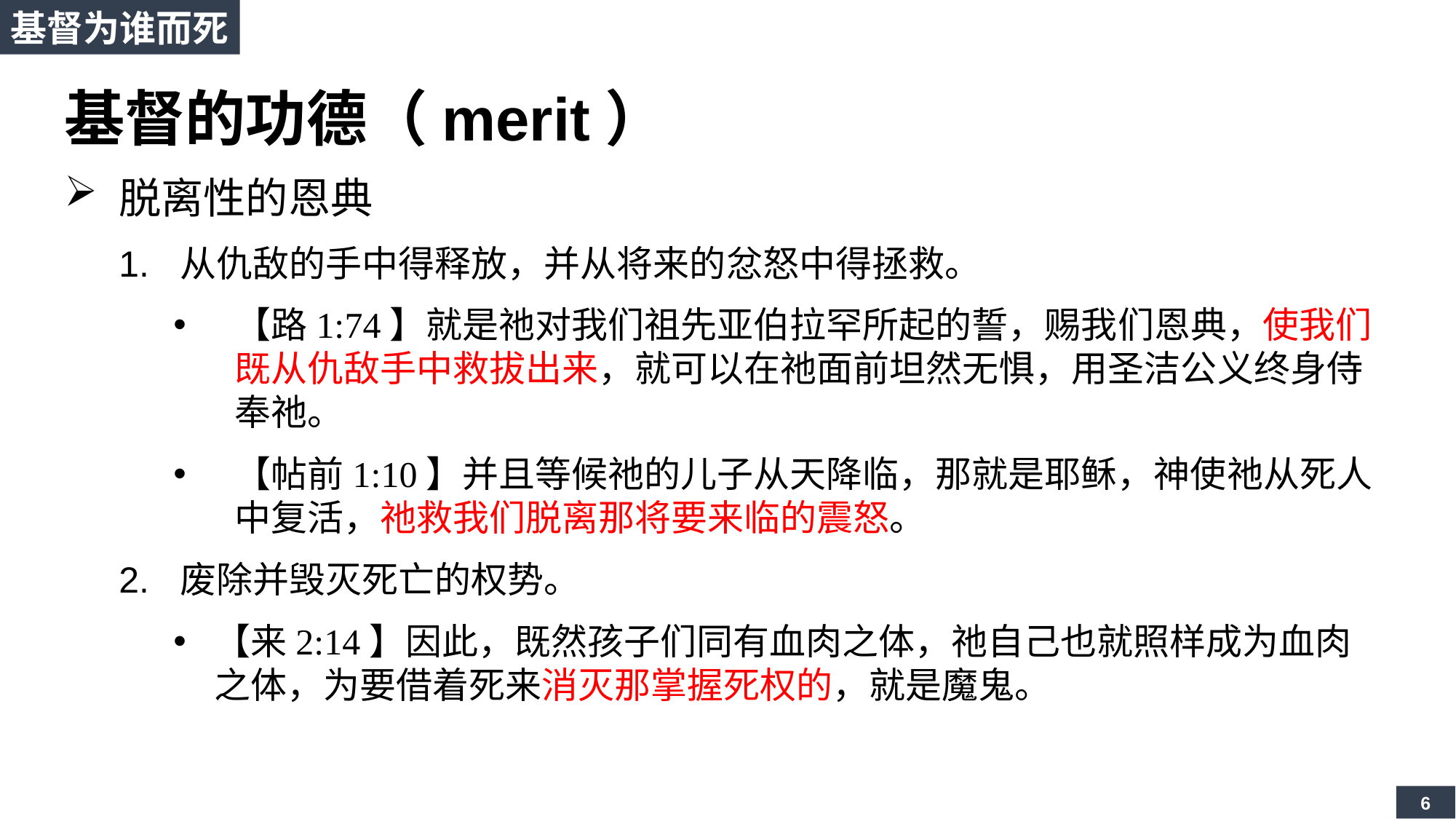

基督为谁而死
基督的功德（merit）
脱离性的恩典
从仇敌的手中得释放，并从将来的忿怒中得拯救。
【路1:74】就是祂对我们祖先亚伯拉罕所起的誓，赐我们恩典，使我们既从仇敌手中救拔出来，就可以在祂面前坦然无惧，用圣洁公义终身侍奉祂。
【帖前1:10】并且等候祂的儿子从天降临，那就是耶稣，神使祂从死人中复活，祂救我们脱离那将要来临的震怒。
废除并毁灭死亡的权势。
【来2:14】因此，既然孩子们同有血肉之体，祂自己也就照样成为血肉之体，为要借着死来消灭那掌握死权的，就是魔鬼。

6